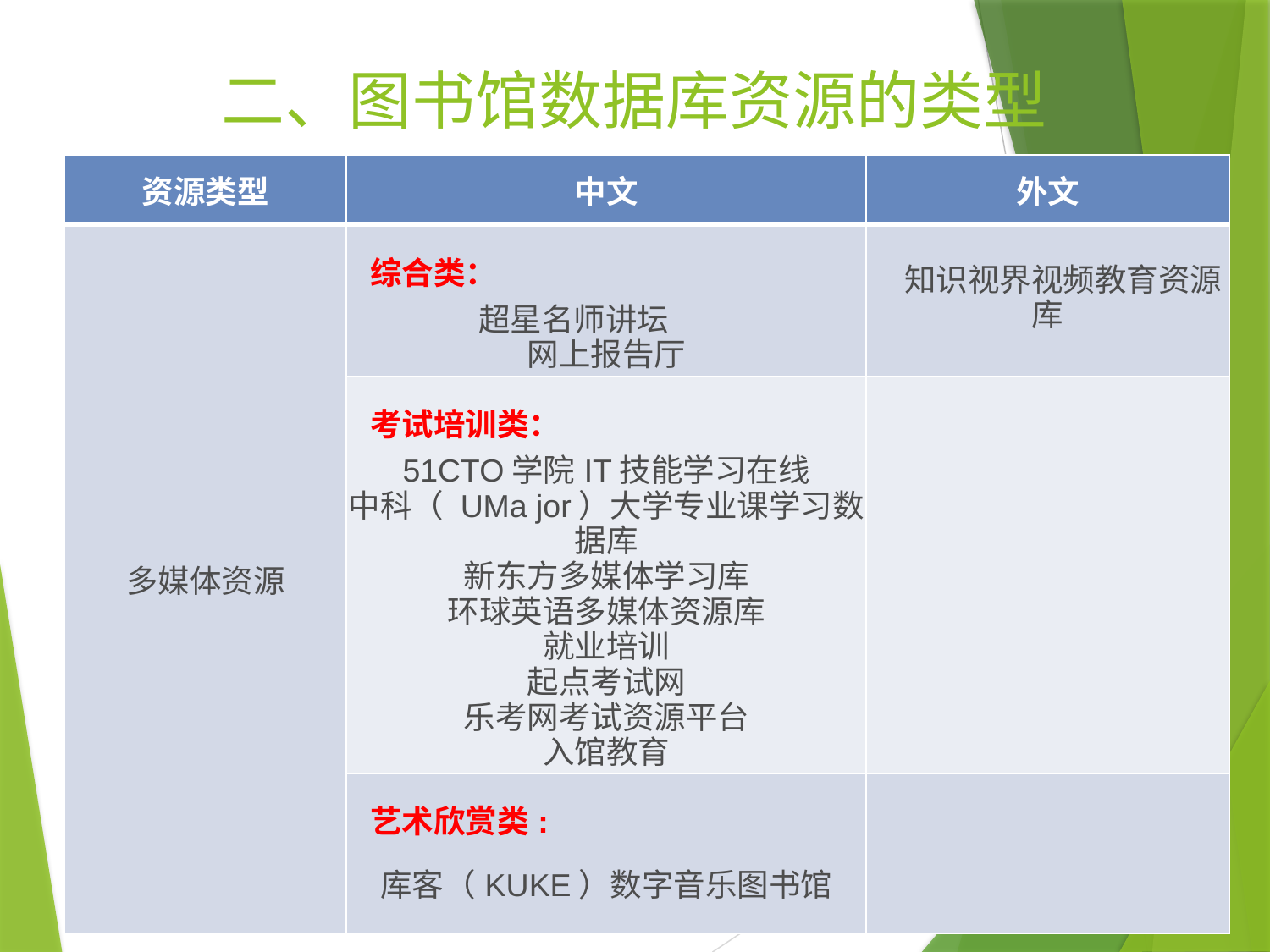

# 二、图书馆数据库资源的类型
| 资源类型 | 中文 | 外文 |
| --- | --- | --- |
| 多媒体资源 | 综合类： 超星名师讲坛 网上报告厅 | 知识视界视频教育资源库 |
|  | 考试培训类： 51CTO学院IT技能学习在线 中科（ UMa jor）大学专业课学习数据库 新东方多媒体学习库 环球英语多媒体资源库 就业培训 起点考试网 乐考网考试资源平台 入馆教育 |  |
|  | 艺术欣赏类: 库客（KUKE）数字音乐图书馆 |  |
我们图书馆的各种数据库资源